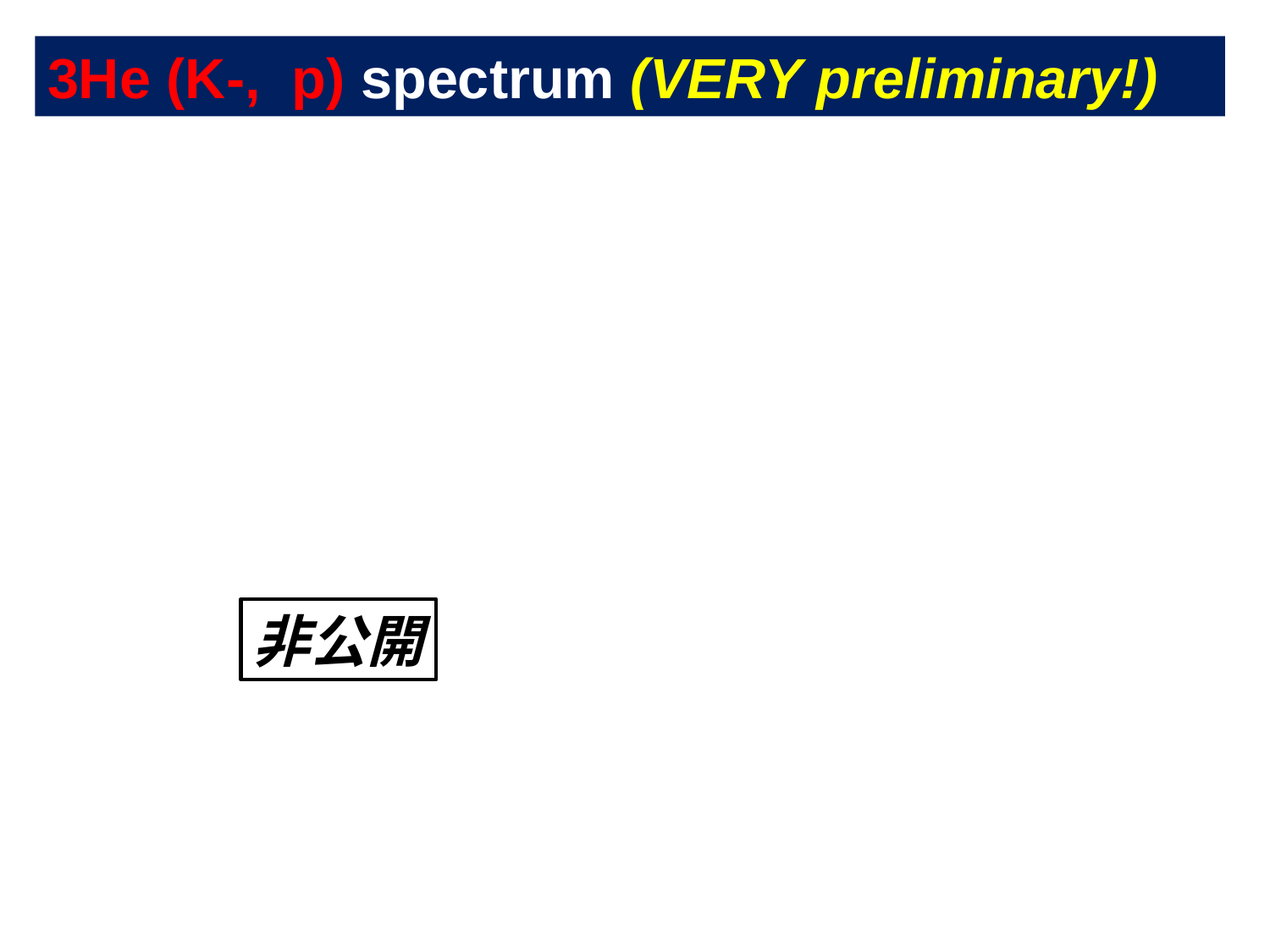

3He (K-,  p) spectrum (VERY preliminary!)
非公開